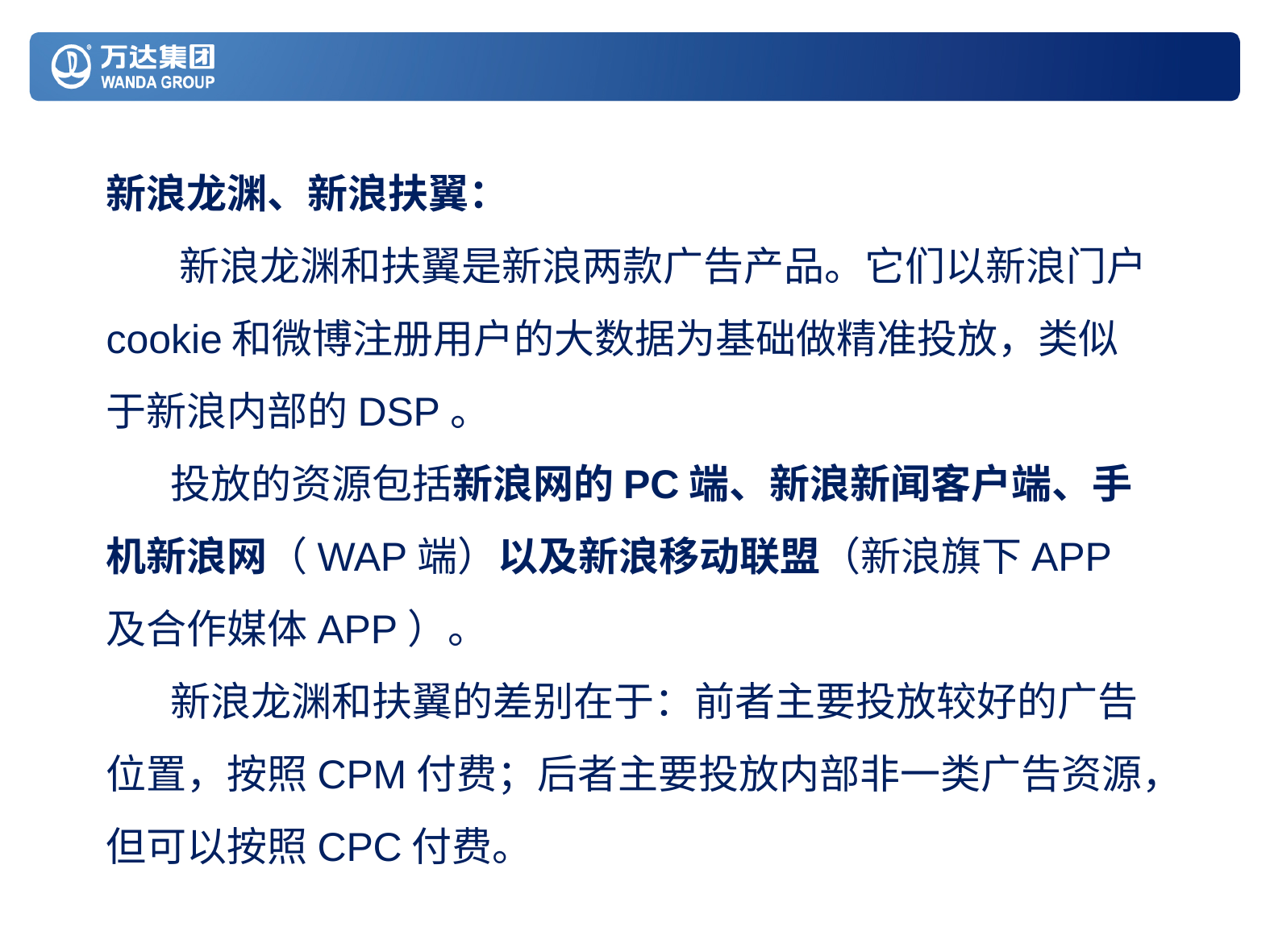

新浪龙渊、新浪扶翼：
       新浪龙渊和扶翼是新浪两款广告产品。它们以新浪门户cookie和微博注册用户的大数据为基础做精准投放，类似于新浪内部的DSP。
      投放的资源包括新浪网的PC端、新浪新闻客户端、手机新浪网（WAP端）以及新浪移动联盟（新浪旗下APP及合作媒体APP）。
      新浪龙渊和扶翼的差别在于：前者主要投放较好的广告位置，按照CPM付费；后者主要投放内部非一类广告资源，但可以按照CPC付费。